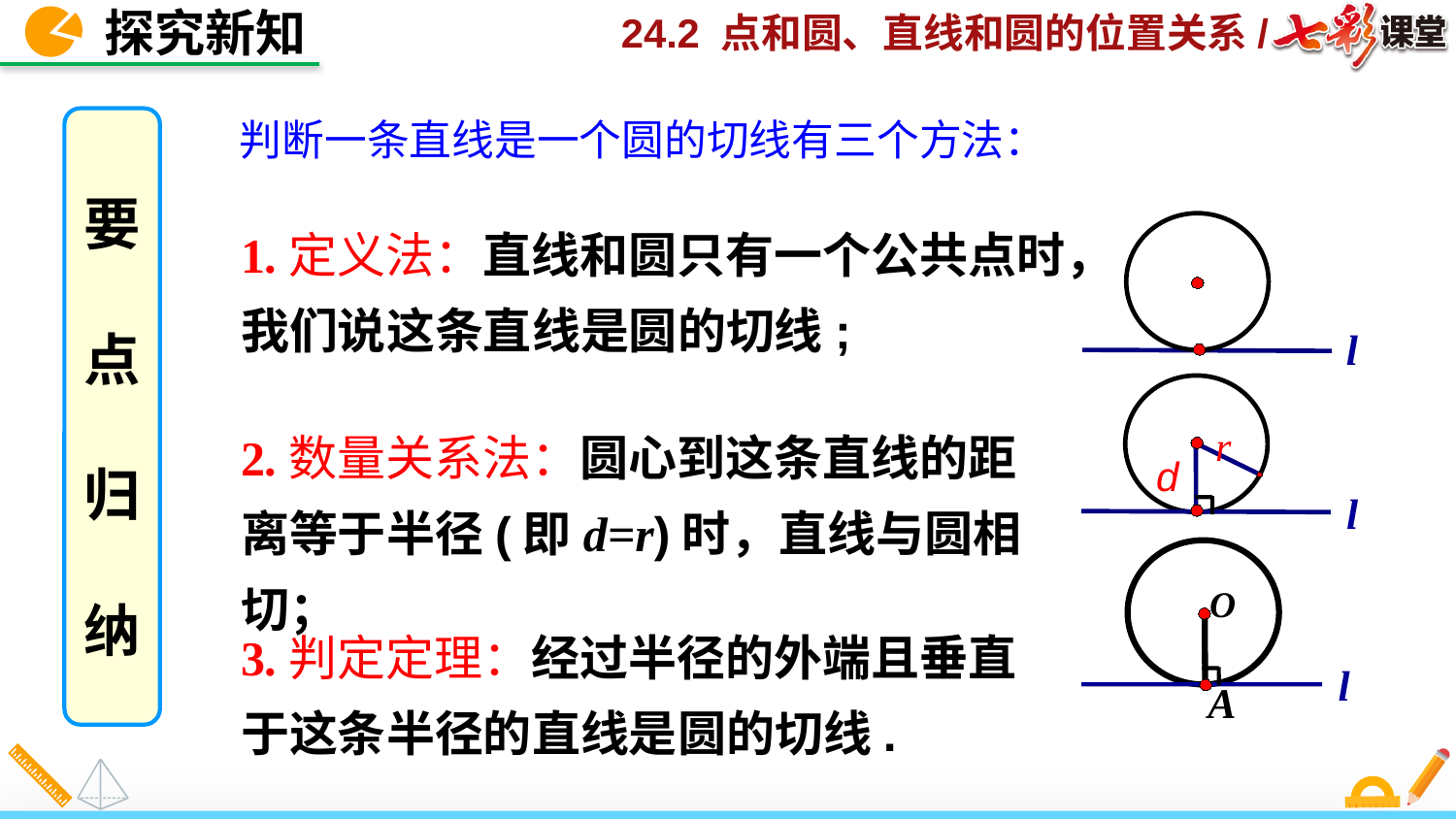

探究新知

判断一条直线是一个圆的切线有三个方法：

要

点

归

纳
1.定义法：直线和圆只有一个公共点时，我们说这条直线是圆的切线;

l

r

d

l
2.数量关系法：圆心到这条直线的距离等于半径(即d=r)时，直线与圆相切；

O

l
A

3.判定定理：经过半径的外端且垂直于这条半径的直线是圆的切线.